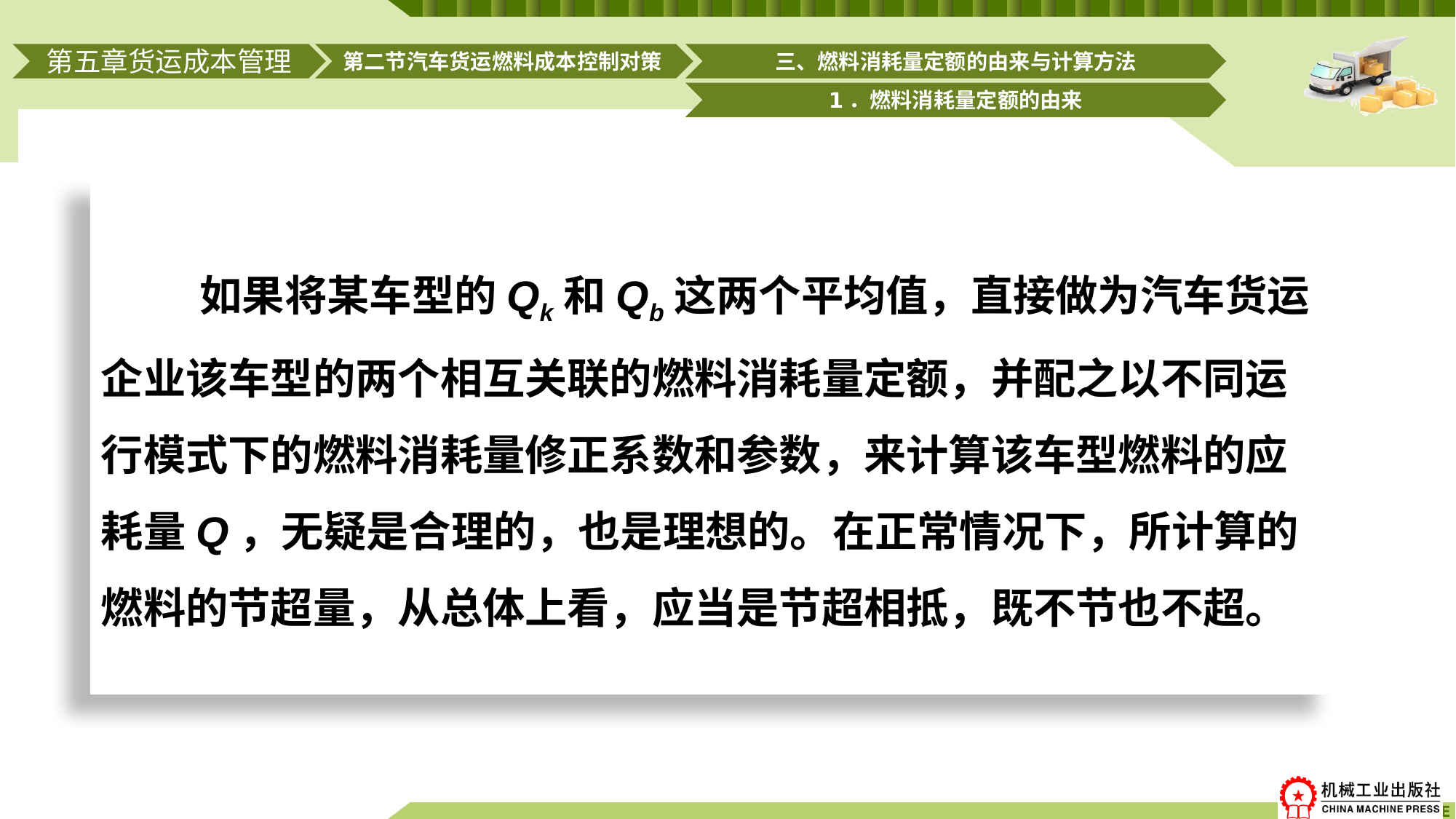

第二节汽车货运燃料成本控制对策
三、燃料消耗量定额的由来与计算方法
第五章货运成本管理
1．燃料消耗量定额的由来
# 如果将某车型的Qk和Qb这两个平均值，直接做为汽车货运企业该车型的两个相互关联的燃料消耗量定额，并配之以不同运行模式下的燃料消耗量修正系数和参数，来计算该车型燃料的应耗量Q，无疑是合理的，也是理想的。在正常情况下，所计算的燃料的节超量，从总体上看，应当是节超相抵，既不节也不超。